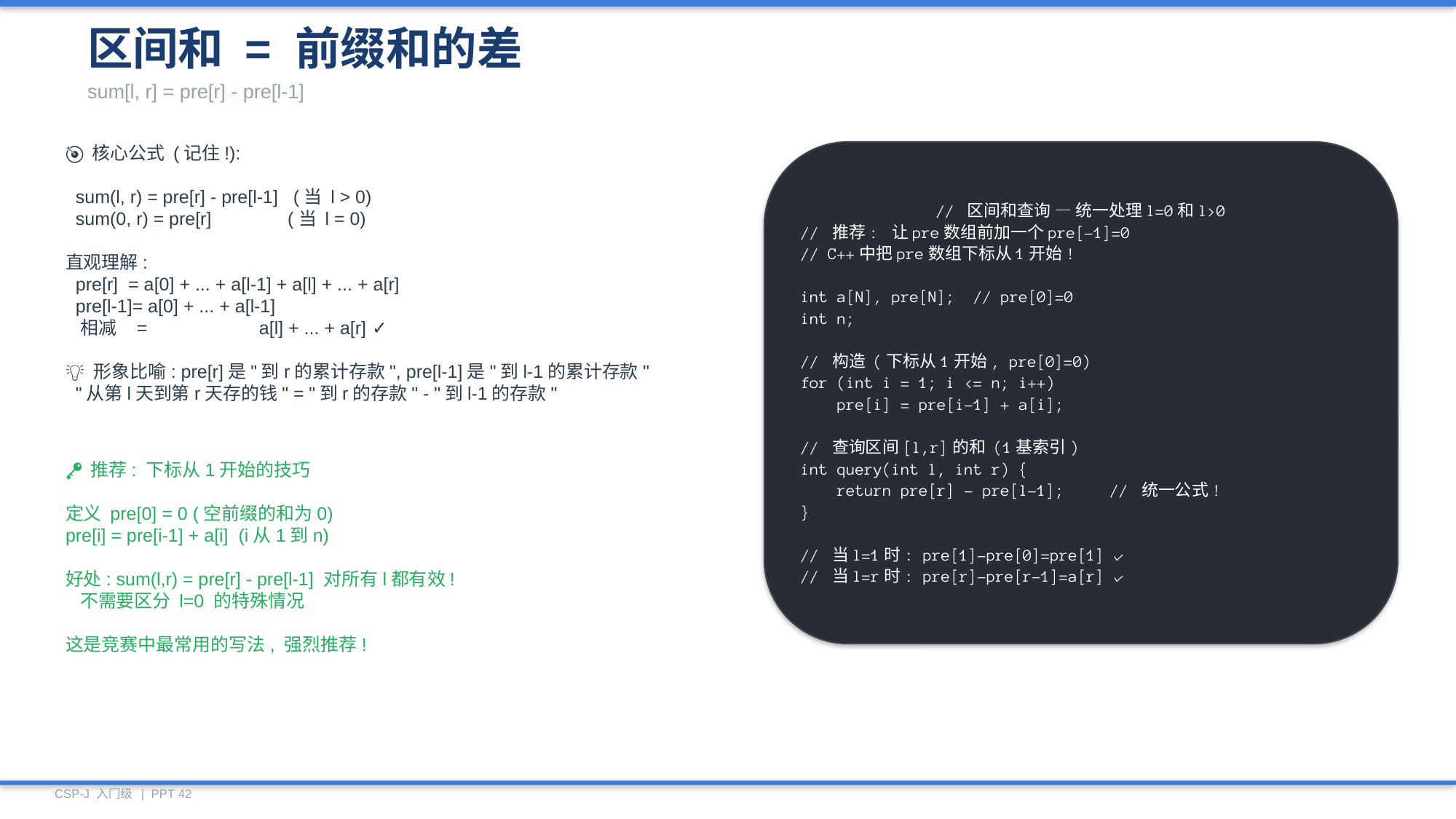

区间和 = 前缀和的差
sum[l, r] = pre[r] - pre[l-1]
🎯 核心公式 (记住!):
  sum(l, r) = pre[r] - pre[l-1]   (当 l > 0)
  sum(0, r) = pre[r]               (当 l = 0)
直观理解:
  pre[r]  = a[0] + ... + a[l-1] + a[l] + ... + a[r]
  pre[l-1]= a[0] + ... + a[l-1]
  相减    =                      a[l] + ... + a[r] ✓
💡 形象比喻: pre[r]是"到r的累计存款", pre[l-1]是"到l-1的累计存款"
  "从第l天到第r天存的钱" = "到r的存款" - "到l-1的存款"
// 区间和查询 — 统一处理l=0和l>0
// 推荐: 让pre数组前加一个pre[-1]=0
// C++中把pre数组下标从1开始!

int a[N], pre[N];  // pre[0]=0
int n;

// 构造 (下标从1开始, pre[0]=0)
for (int i = 1; i <= n; i++)
    pre[i] = pre[i-1] + a[i];

// 查询区间[l,r]的和 (1基索引)
int query(int l, int r) {
    return pre[r] - pre[l-1];     // 统一公式!
}

// 当l=1时: pre[1]-pre[0]=pre[1] ✓
// 当l=r时: pre[r]-pre[r-1]=a[r] ✓
🔑 推荐: 下标从1开始的技巧
定义 pre[0] = 0 (空前缀的和为0)
pre[i] = pre[i-1] + a[i]  (i从1到n)
好处: sum(l,r) = pre[r] - pre[l-1] 对所有l都有效!
  不需要区分 l=0 的特殊情况
这是竞赛中最常用的写法, 强烈推荐!

CSP-J 入门级  |  PPT 42